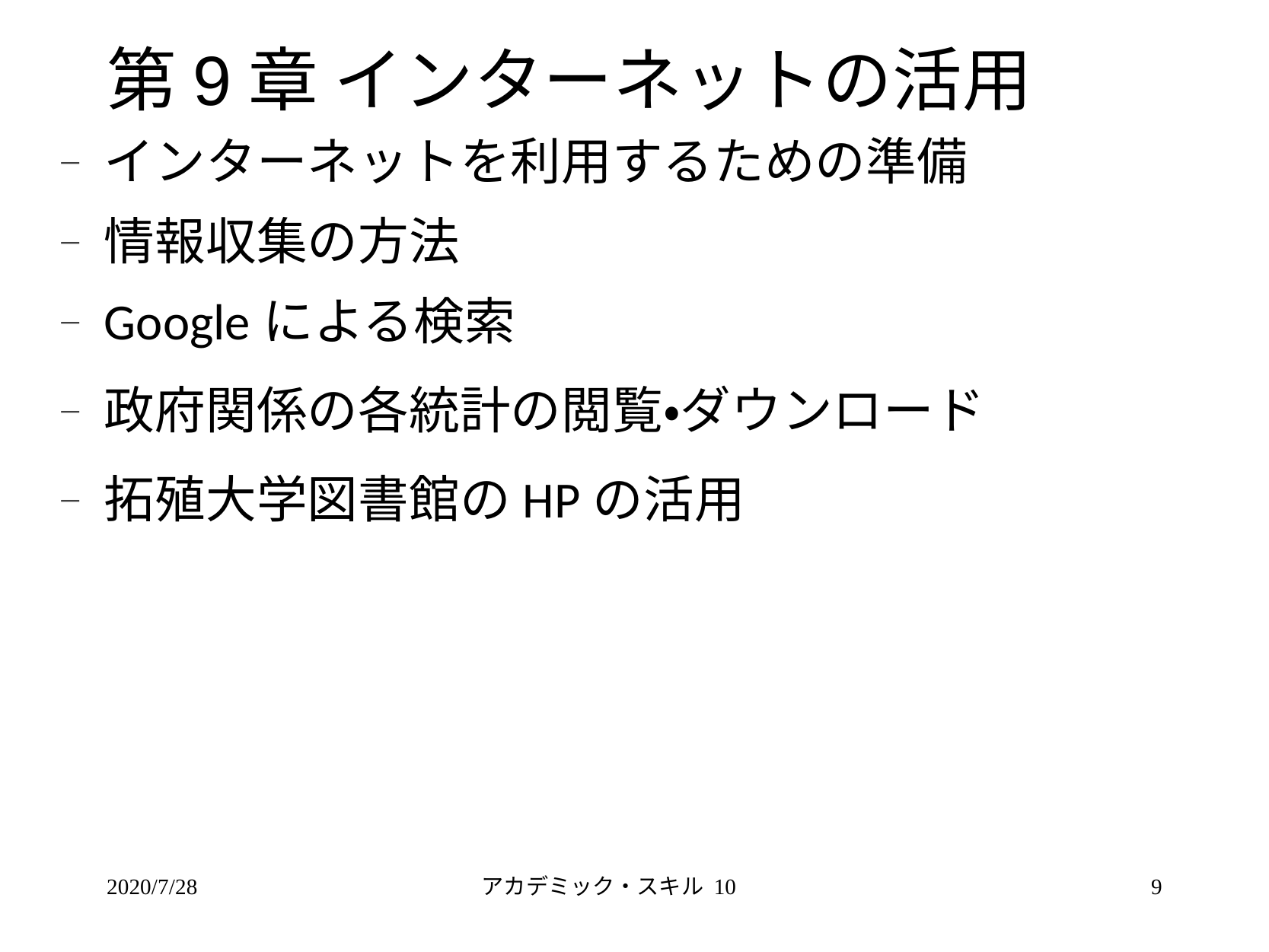

# 第9章 インターネットの活用
インターネットを利用するための準備
情報収集の方法
Googleによる検索
政府関係の各統計の閲覧・ダウンロード
拓殖大学図書館のHPの活用
2020/7/28
アカデミック・スキル 10
9